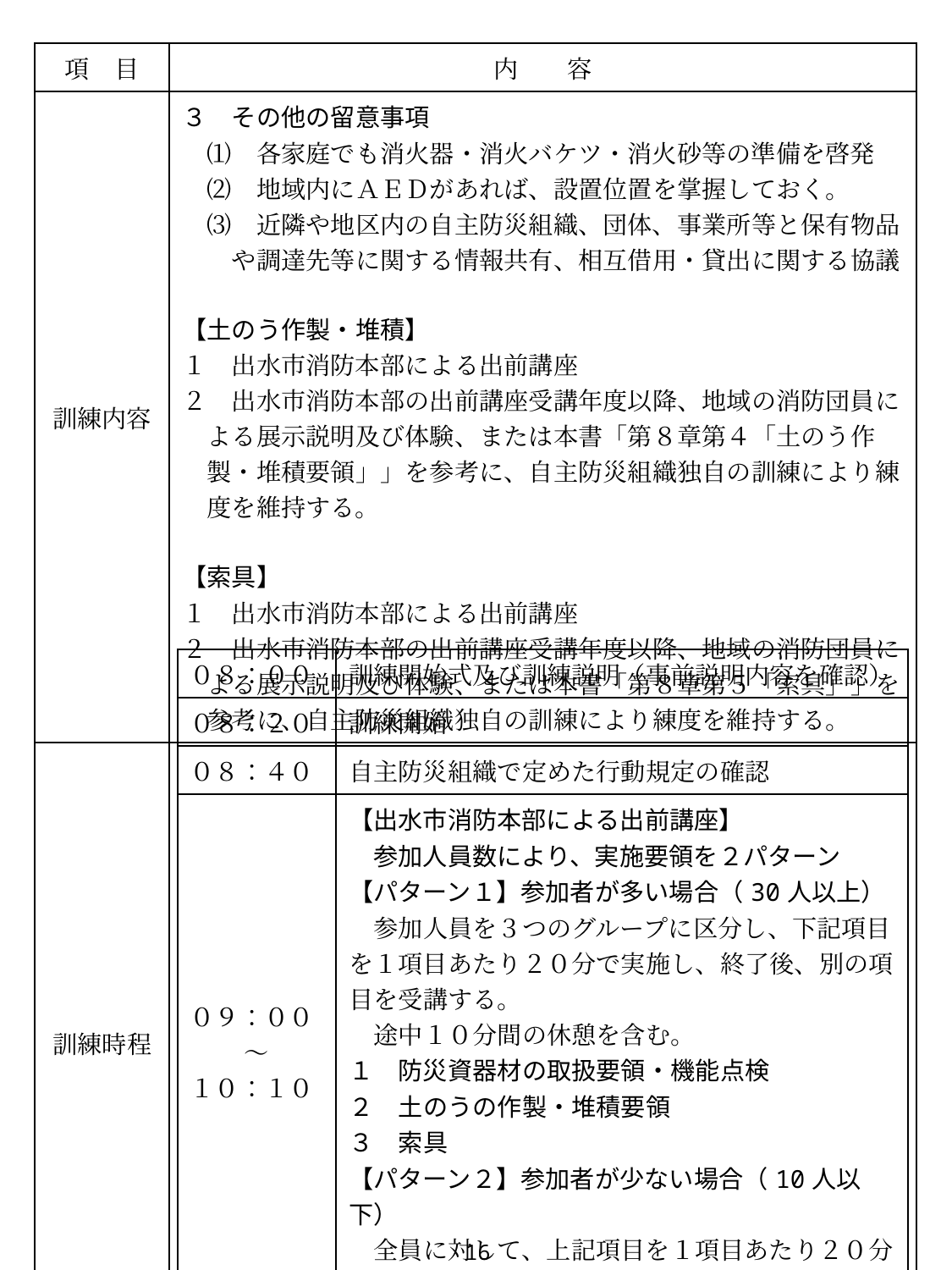

| 項　目 | 内　　容 |
| --- | --- |
| 訓練内容 | ３　その他の留意事項 　⑴　各家庭でも消火器・消火バケツ・消火砂等の準備を啓発 　⑵　地域内にＡＥＤがあれば、設置位置を掌握しておく。 　⑶　近隣や地区内の自主防災組織、団体、事業所等と保有物品 　　や調達先等に関する情報共有、相互借用・貸出に関する協議 【土のう作製・堆積】 １　出水市消防本部による出前講座 ２　出水市消防本部の出前講座受講年度以降、地域の消防団員に 　よる展示説明及び体験、または本書「第８章第４「土のう作 　製・堆積要領」」を参考に、自主防災組織独自の訓練により練 　度を維持する。 【索具】 １　出水市消防本部による出前講座 ２　出水市消防本部の出前講座受講年度以降、地域の消防団員に 　よる展示説明及び体験、または本書「第８章第５「索具」」を 　参考に、自主防災組織独自の訓練により練度を維持する。 |
| 訓練時程 |  |
| ０８：００ | 訓練開始式及び訓練説明（事前説明内容を確認） |
| --- | --- |
| ０８：２０ | 訓練開始 |
| ０８：４０ | 自主防災組織で定めた行動規定の確認 |
| ０９：００ ～ １０：１０ | 【出水市消防本部による出前講座】 　参加人員数により、実施要領を２パターン 【パターン１】参加者が多い場合（30人以上） 　参加人員を３つのグループに区分し、下記項目を１項目あたり２０分で実施し、終了後、別の項目を受講する。 　途中１０分間の休憩を含む。 １　防災資器材の取扱要領・機能点検 ２　土のうの作製・堆積要領 ３　索具 【パターン２】参加者が少ない場合（10人以下） 　全員に対して、上記項目を１項目あたり２０分で実施する。（途中１０分間休憩） |
| １０：１０ | 質疑応答後、訓練終了式、解散 |
16